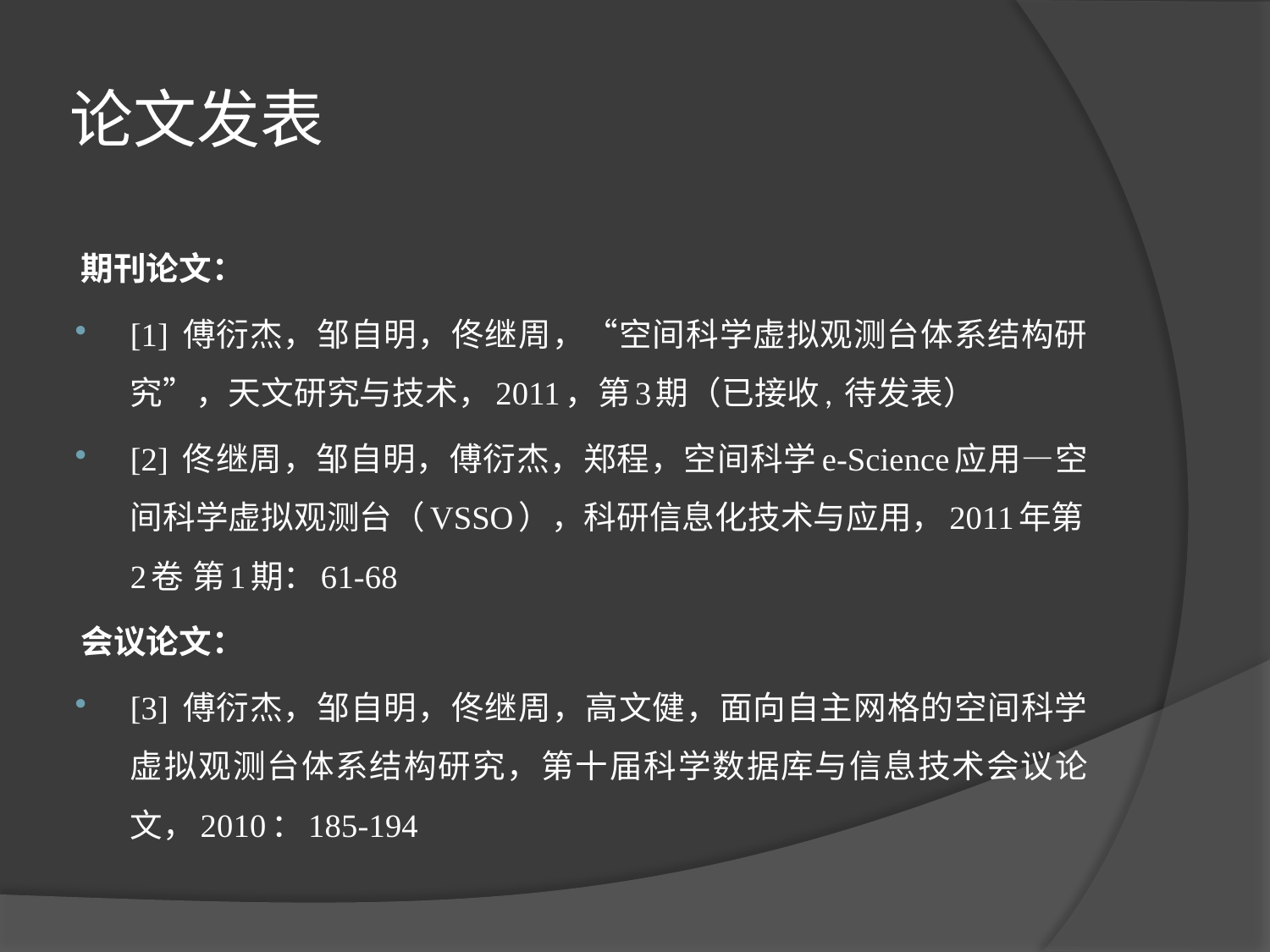

# 论文发表
期刊论文：
[1] 傅衍杰，邹自明，佟继周，“空间科学虚拟观测台体系结构研究”，天文研究与技术，2011，第3期（已接收, 待发表）
[2] 佟继周，邹自明，傅衍杰，郑程，空间科学e-Science应用—空间科学虚拟观测台（VSSO），科研信息化技术与应用，2011年第2卷 第1期：61-68
会议论文：
[3] 傅衍杰，邹自明，佟继周，高文健，面向自主网格的空间科学虚拟观测台体系结构研究，第十届科学数据库与信息技术会议论文，2010：185-194